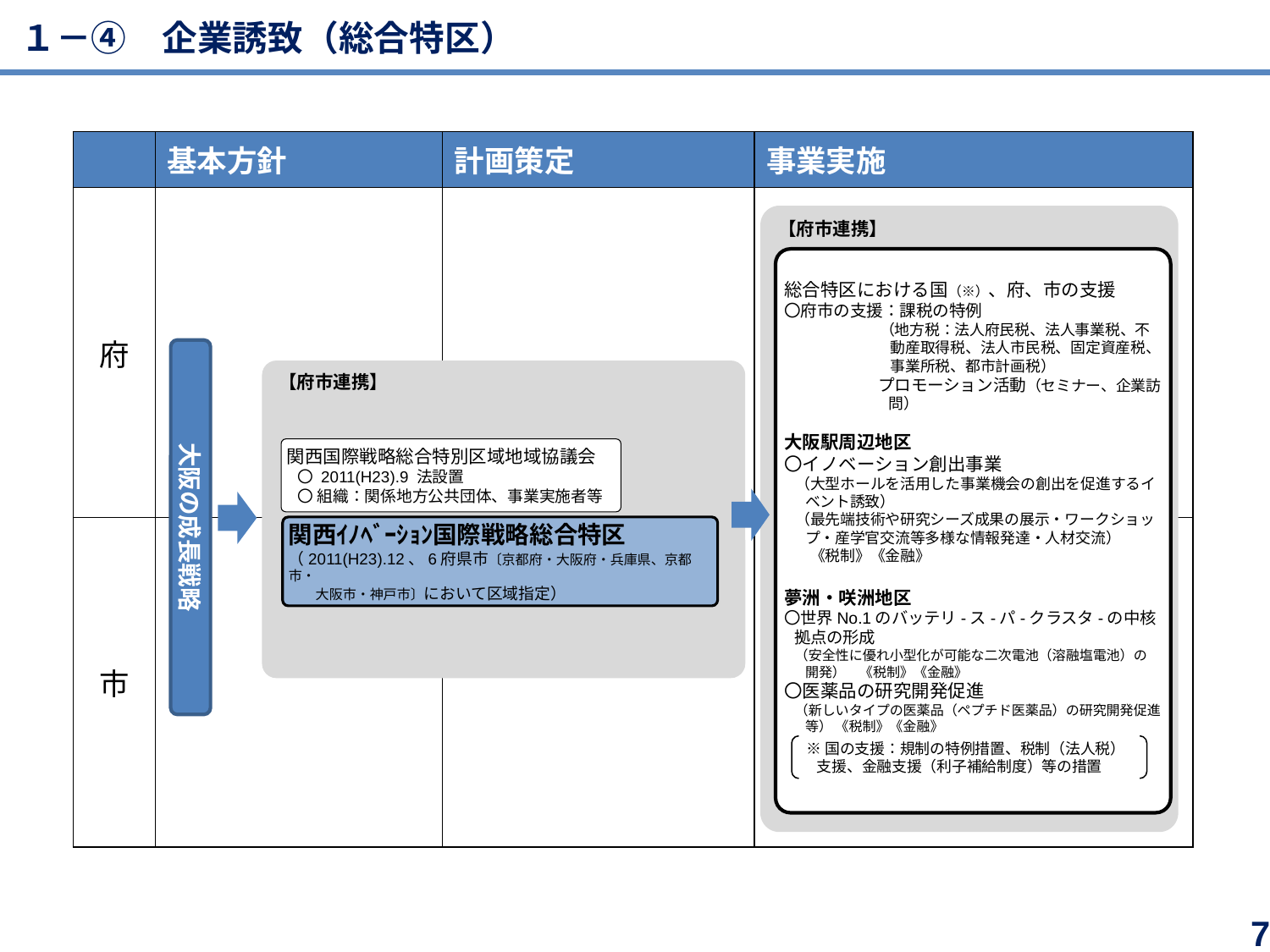

１－④　企業誘致（総合特区）
|  | 基本方針 | 計画策定 | 事業実施 |
| --- | --- | --- | --- |
| 府 |  |  |  |
| 市 |  |  |  |
【府市連携】
総合特区における国（※）、府、市の支援
〇府市の支援：課税の特例
（地方税：法人府民税、法人事業税、不動産取得税、法人市民税、固定資産税、事業所税、都市計画税）
プロモーション活動（セミナー、企業訪問）

大阪駅周辺地区
〇イノベーション創出事業
（大型ホールを活用した事業機会の創出を促進するイベント誘致）
（最先端技術や研究シーズ成果の展示・ワークショップ・産学官交流等多様な情報発達・人材交流）
　《税制》《金融》

夢洲・咲洲地区
〇世界No.1のバッテリ-ス-パ-クラスタ-の中核拠点の形成
（安全性に優れ小型化が可能な二次電池（溶融塩電池）の
開発）　《税制》《金融》
〇医薬品の研究開発促進
（新しいタイプの医薬品（ペプチド医薬品）の研究開発促進等） 《税制》《金融》

大阪の成長戦略
【府市連携】
関西国際戦略総合特別区域地域協議会
〇 2011(H23).9 法設置
〇 組織：関係地方公共団体、事業実施者等

関西ｲﾉﾍﾞｰｼｮﾝ国際戦略総合特区
（2011(H23).12、6府県市〔京都府・大阪府・兵庫県、京都市・
　　大阪市・神戸市〕において区域指定）
※国の支援：規制の特例措置、税制（法人税）支援、金融支援（利子補給制度）等の措置
7